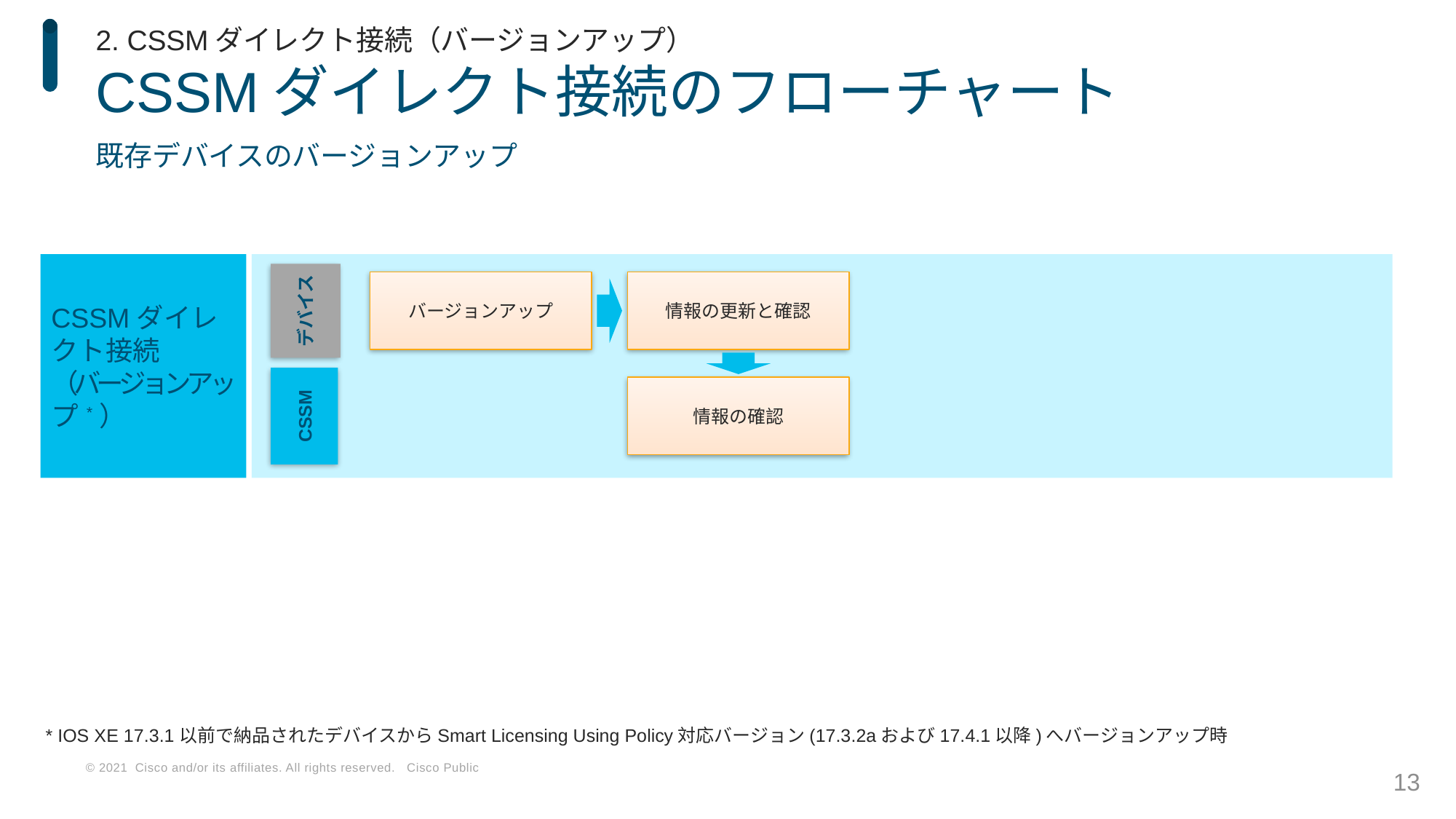

2. CSSMダイレクト接続（バージョンアップ）
# CSSMダイレクト接続のフローチャート
既存デバイスのバージョンアップ
CSSMダイレクト接続
（バージョンアップ *）

バージョンアップ
情報の更新と確認
デバイス

情報の確認
CSSM
* IOS XE 17.3.1以前で納品されたデバイスからSmart Licensing Using Policy対応バージョン(17.3.2aおよび17.4.1以降)へバージョンアップ時
13